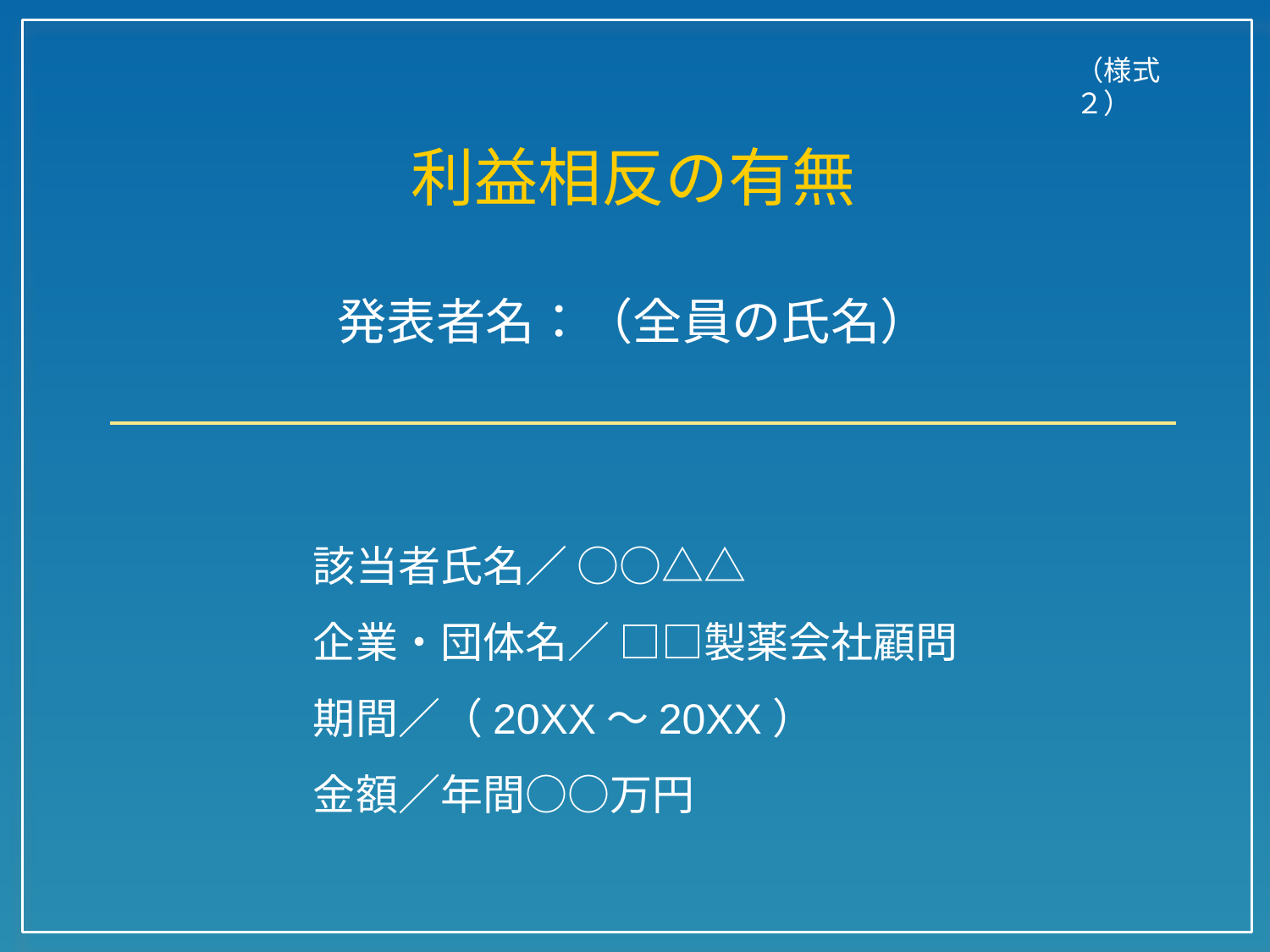

（様式２）
利益相反の有無
発表者名：（全員の氏名）
該当者氏名／ ○○△△
企業・団体名／ □□製薬会社顧問
期間／（20XX〜20XX）
金額／年間○○万円